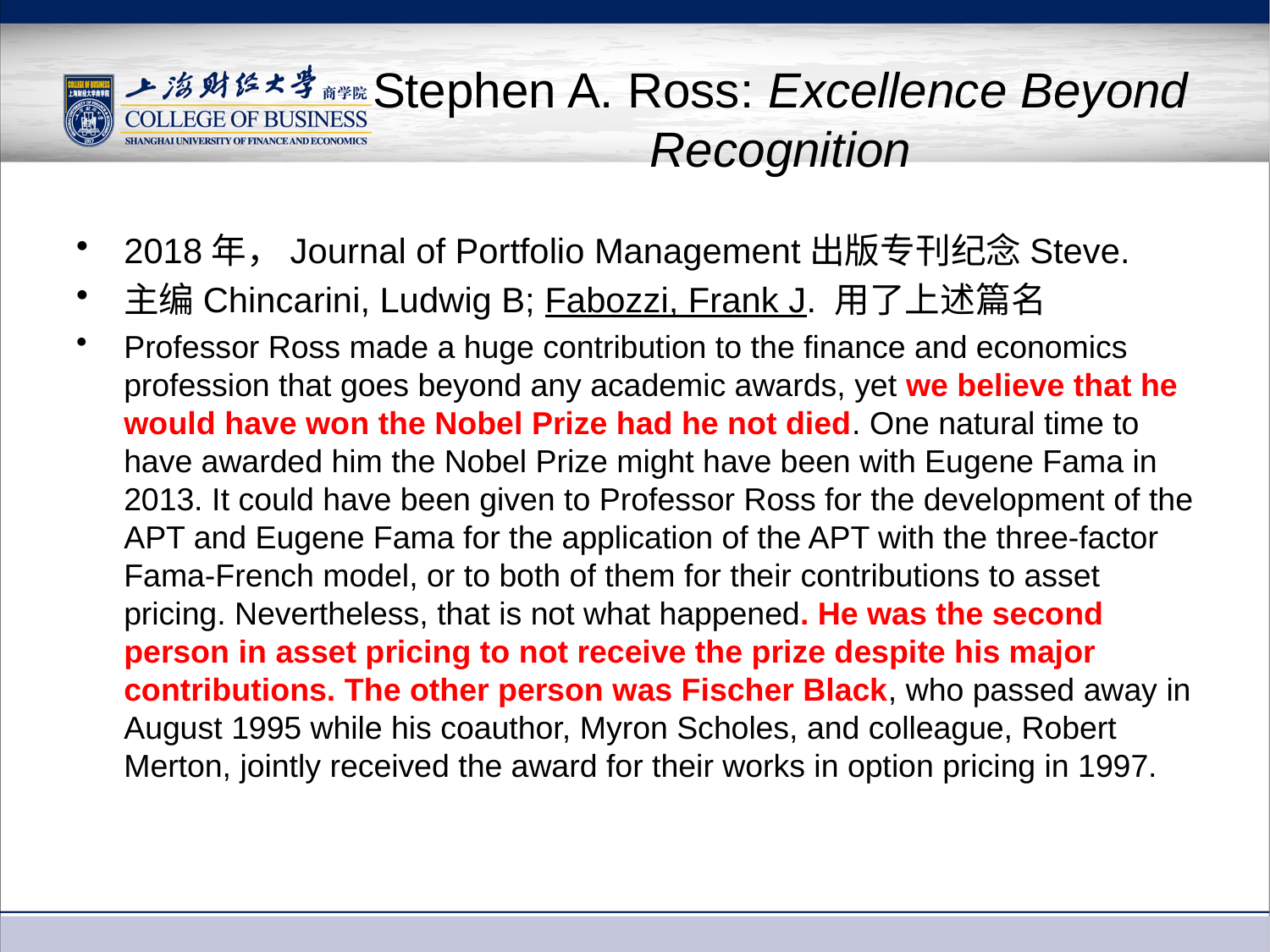

# Stephen A. Ross: Excellence Beyond Recognition
2018年，Journal of Portfolio Management出版专刊纪念Steve.
主编Chincarini, Ludwig B; Fabozzi, Frank J. 用了上述篇名
Professor Ross made a huge contribution to the finance and economics profession that goes beyond any academic awards, yet we believe that he would have won the Nobel Prize had he not died. One natural time to have awarded him the Nobel Prize might have been with Eugene Fama in 2013. It could have been given to Professor Ross for the development of the APT and Eugene Fama for the application of the APT with the three-factor Fama-French model, or to both of them for their contributions to asset pricing. Nevertheless, that is not what happened. He was the second person in asset pricing to not receive the prize despite his major contributions. The other person was Fischer Black, who passed away in August 1995 while his coauthor, Myron Scholes, and colleague, Robert Merton, jointly received the award for their works in option pricing in 1997.